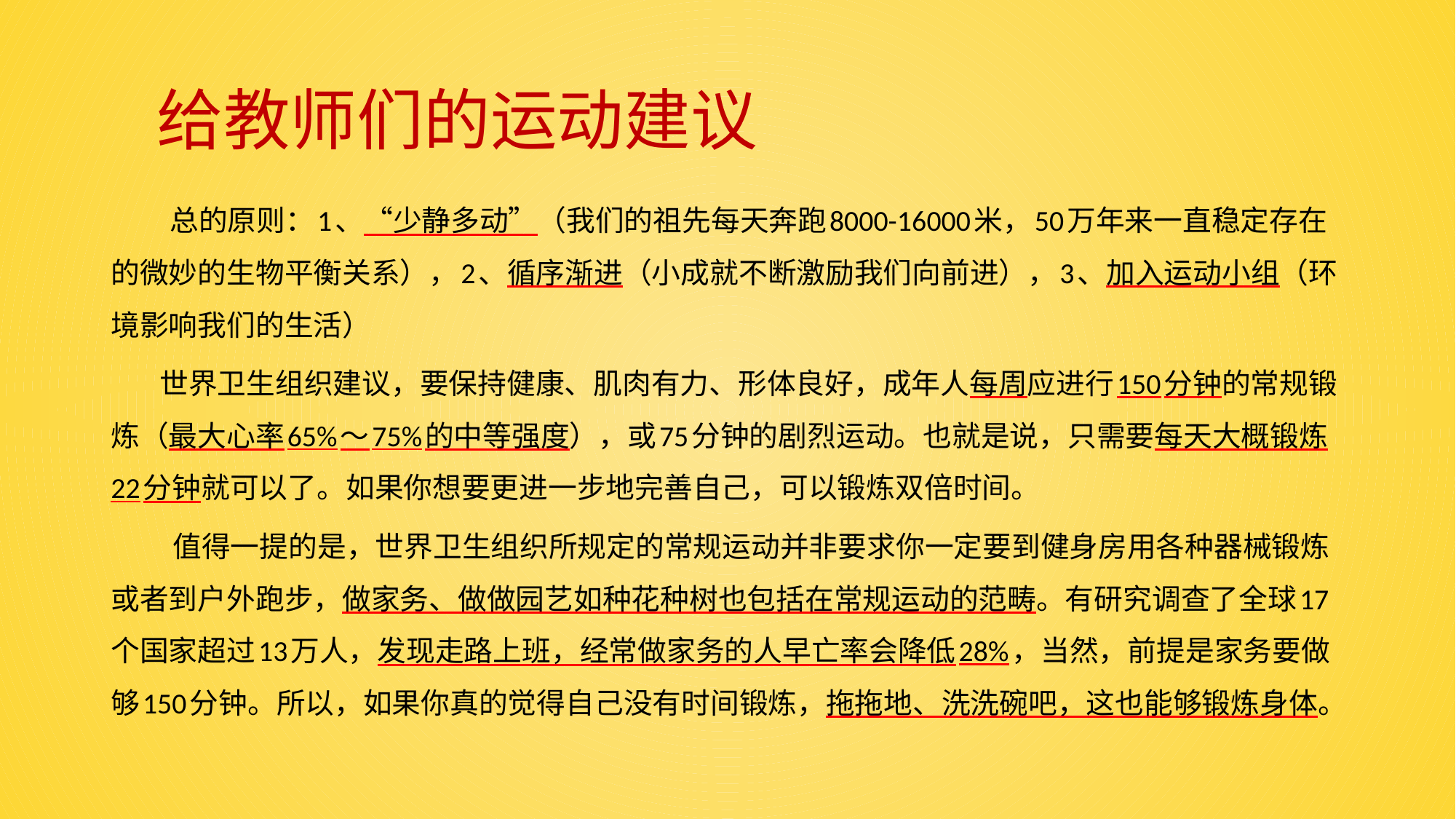

# 给教师们的运动建议
               总的原则：1、“少静多动”（我们的祖先每天奔跑8000-16000米，50万年来一直稳定存在的微妙的生物平衡关系），2、循序渐进（小成就不断激励我们向前进），3、加入运动小组（环境影响我们的生活）
       世界卫生组织建议，要保持健康、肌肉有力、形体良好，成年人每周应进行150分钟的常规锻炼（最大心率65%～75%的中等强度），或75分钟的剧烈运动。也就是说，只需要每天大概锻炼22分钟就可以了。如果你想要更进一步地完善自己，可以锻炼双倍时间。
         值得一提的是，世界卫生组织所规定的常规运动并非要求你一定要到健身房用各种器械锻炼或者到户外跑步，做家务、做做园艺如种花种树也包括在常规运动的范畴。有研究调查了全球17个国家超过13万人，发现走路上班，经常做家务的人早亡率会降低28%，当然，前提是家务要做够150分钟。所以，如果你真的觉得自己没有时间锻炼，拖拖地、洗洗碗吧，这也能够锻炼身体。